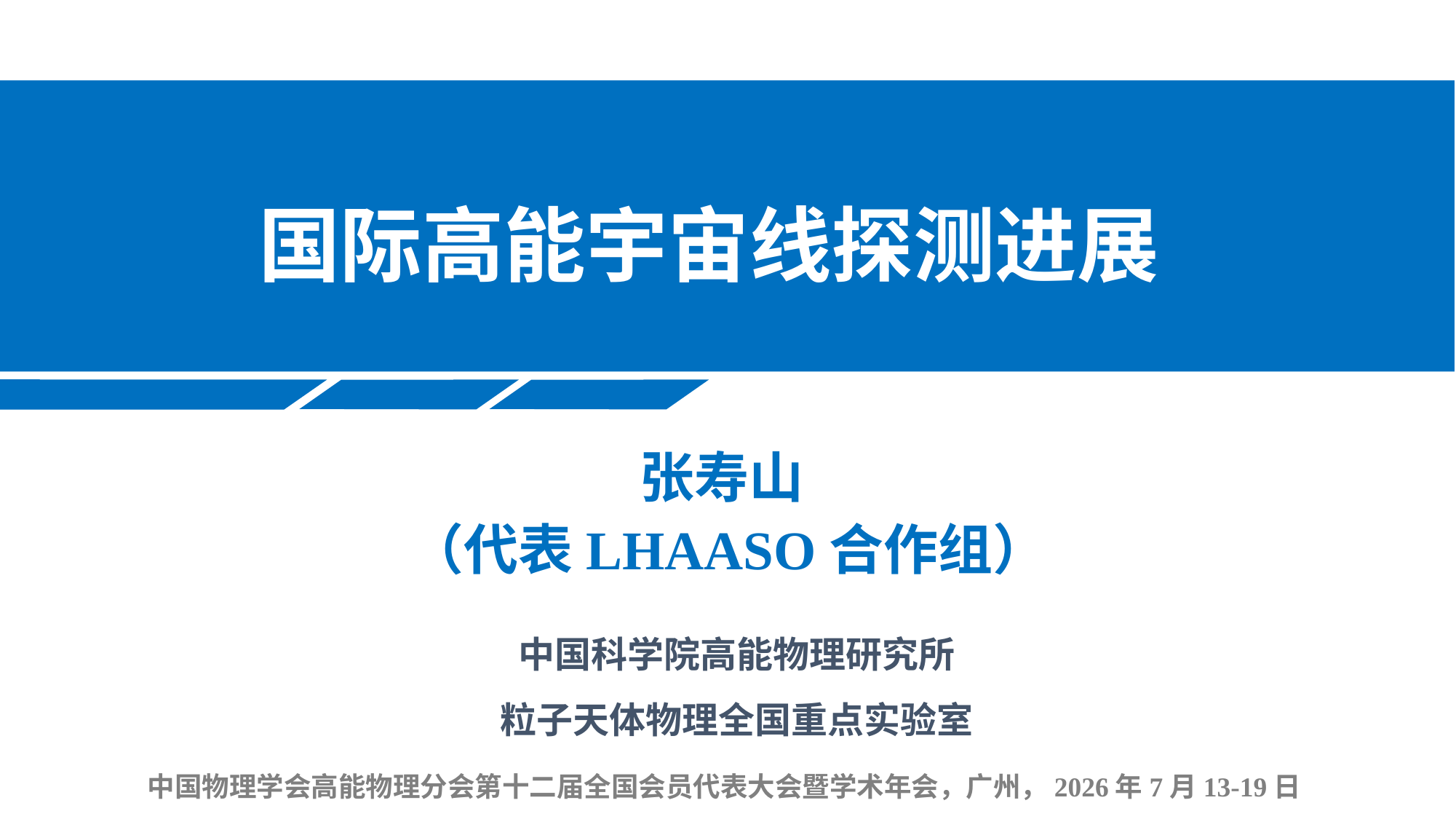

国际高能宇宙线探测进展
张寿山
（代表LHAASO合作组）
中国科学院高能物理研究所
粒子天体物理全国重点实验室
中国物理学会高能物理分会第十二届全国会员代表大会暨学术年会，广州，2026年7月13-19日